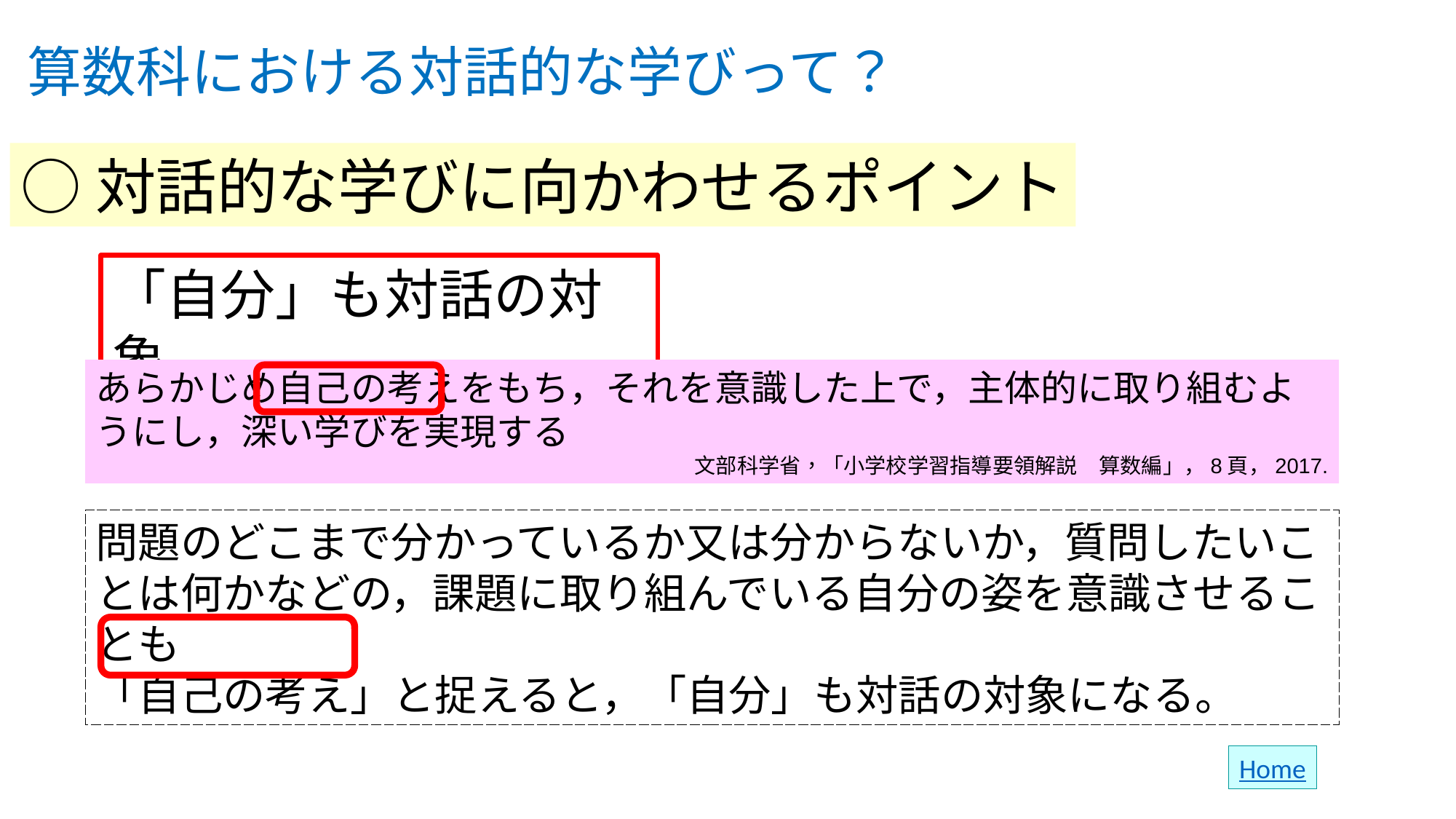

# 算数科における対話的な学びって？
○対話的な学びに向かわせるポイント
「自分」も対話の対象
あらかじめ自己の考えをもち，それを意識した上で，主体的に取り組むようにし，深い学びを実現する
文部科学省，「小学校学習指導要領解説　算数編」，8頁，2017.

問題のどこまで分かっているか又は分からないか，質問したいことは何かなどの，課題に取り組んでいる自分の姿を意識させることも
「自己の考え」と捉えると，「自分」も対話の対象になる。

Home